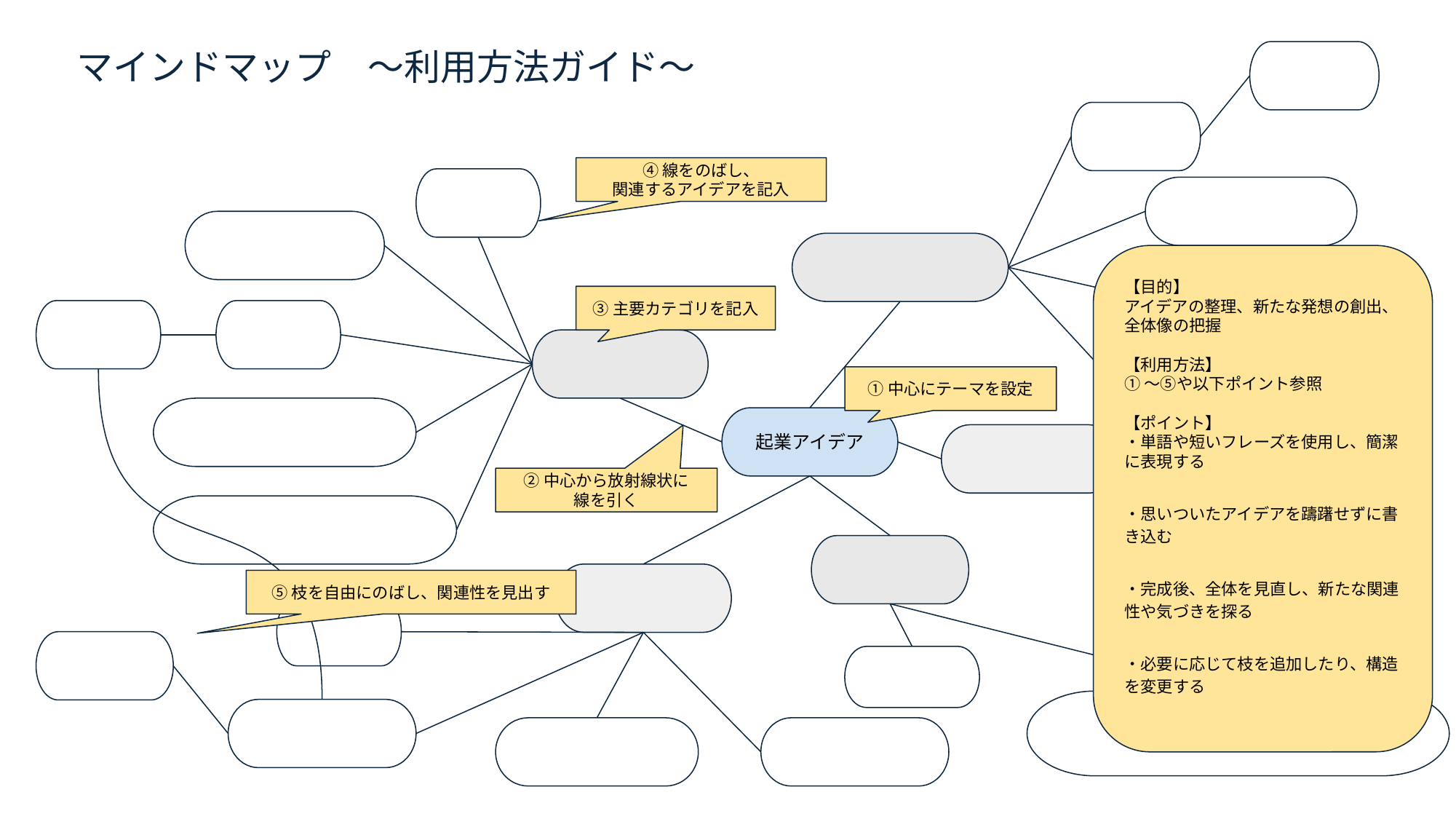

マインドマップ　～利用方法ガイド～

④線をのばし、
関連するアイデアを記入

【目的】
アイデアの整理、新たな発想の創出、全体像の把握

【利用方法】
①～⑤や以下ポイント参照

【ポイント】
・単語や短いフレーズを使用し、簡潔に表現する
・思いついたアイデアを躊躇せずに書き込む
・完成後、全体を見直し、新たな関連性や気づきを探る
・必要に応じて枝を追加したり、構造を変更する

③主要カテゴリを記入

①中心にテーマを設定

起業アイデア

②中心から放射線状に
線を引く

⑤枝を自由にのばし、関連性を見出す